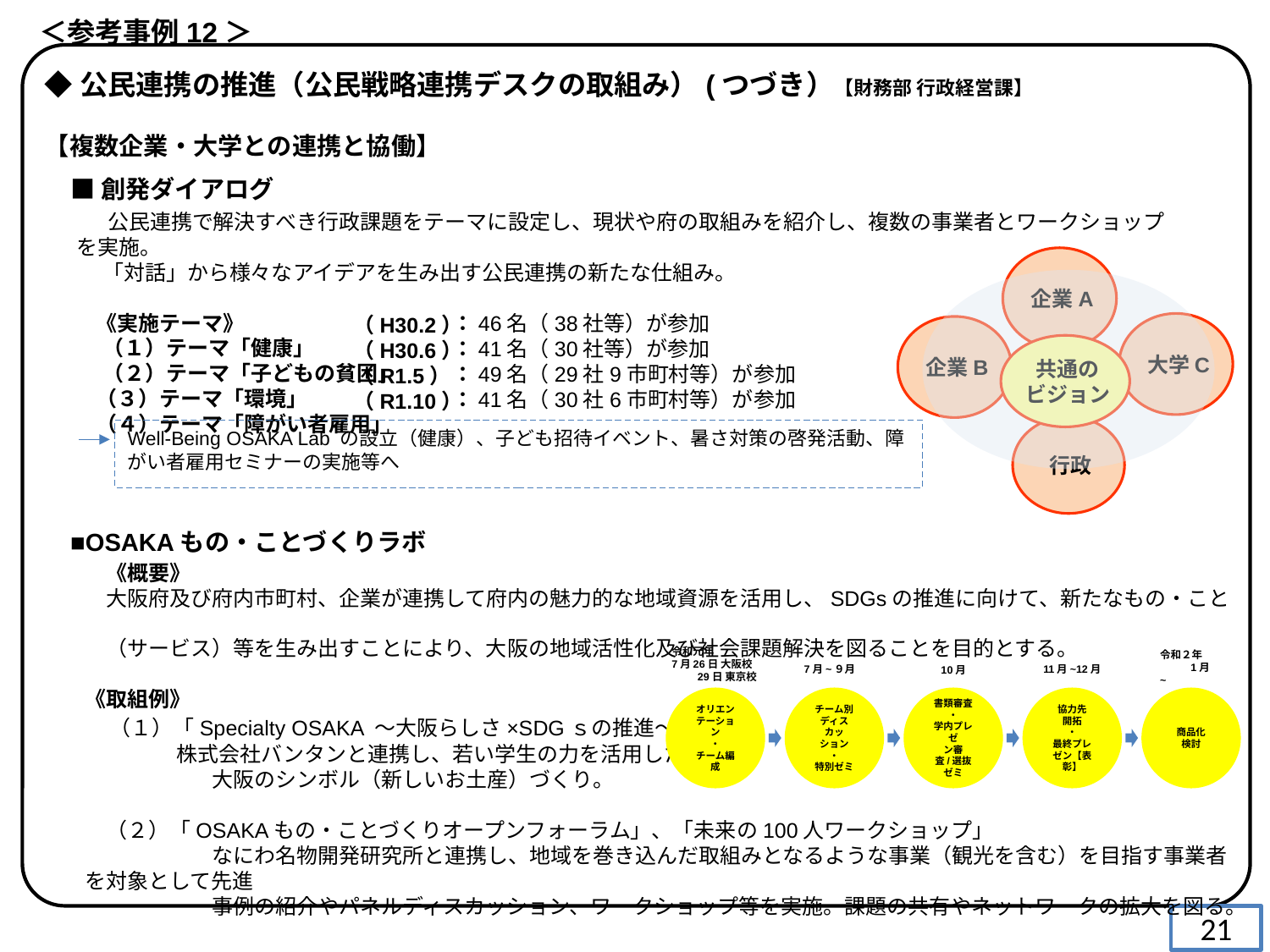

＜参考事例12＞
◆公民連携の推進（公民戦略連携デスクの取組み）(つづき）【財務部 行政経営課】

【複数企業・大学との連携と協働】
■創発ダイアログ
 　公民連携で解決すべき行政課題をテーマに設定し、現状や府の取組みを紹介し、複数の事業者とワークショップを実施。
　 「対話」から様々なアイデアを生み出す公民連携の新たな仕組み。

   《実施テーマ》
　 （１）テーマ「健康」
　 （２）テーマ「子どもの貧困」
   （３）テーマ「環境」
   （４）テーマ「障がい者雇用」

企業A
大学C
企業B
共通の
ビジョン
行政

：46名（38社等）が参加
：41名（30社等）が参加
：49名（29社9市町村等）が参加
：41名（30社6市町村等）が参加

（H30.2）
（H30.6）
（R1.5）
（R1.10）
Well‐Being OSAKA Lab の設立（健康）、子ども招待イベント、暑さ対策の啓発活動、障がい者雇用セミナーの実施等へ
■OSAKAもの・ことづくりラボ
　《概要》
　大阪府及び府内市町村、企業が連携して府内の魅力的な地域資源を活用し、SDGsの推進に向けて、新たなもの・こと
　（サービス）等を生み出すことにより、大阪の地域活性化及び社会課題解決を図ることを目的とする。

《取組例》
　（１）「Specialty OSAKA ～大阪らしさ×SDGｓの推進～」
　　　      株式会社バンタンと連携し、若い学生の力を活用した
　　　　　　大阪のシンボル（新しいお土産）づくり。

　（２）「OSAKAもの・ことづくりオープンフォーラム」、「未来の100人ワークショップ」
　　　　　　なにわ名物開発研究所と連携し、地域を巻き込んだ取組みとなるような事業（観光を含む）を目指す事業者を対象として先進
　　　　　　事例の紹介やパネルディスカッション、ワークショップ等を実施。課題の共有やネットワークの拡大を図る。

令和元年
7月26日 大阪校
　　 29日 東京校
令和２年
　 　  1月~
7月~９月
11月~12月
10月
チーム別
ディスカッ
ション
・
特別ゼミ
書類審査
・
学内プレゼ
ン審査/選抜ゼミ
協力先
開拓
・
最終プレゼン【表彰】
商品化
検討
オリエン
テーション
・
チーム編成

21